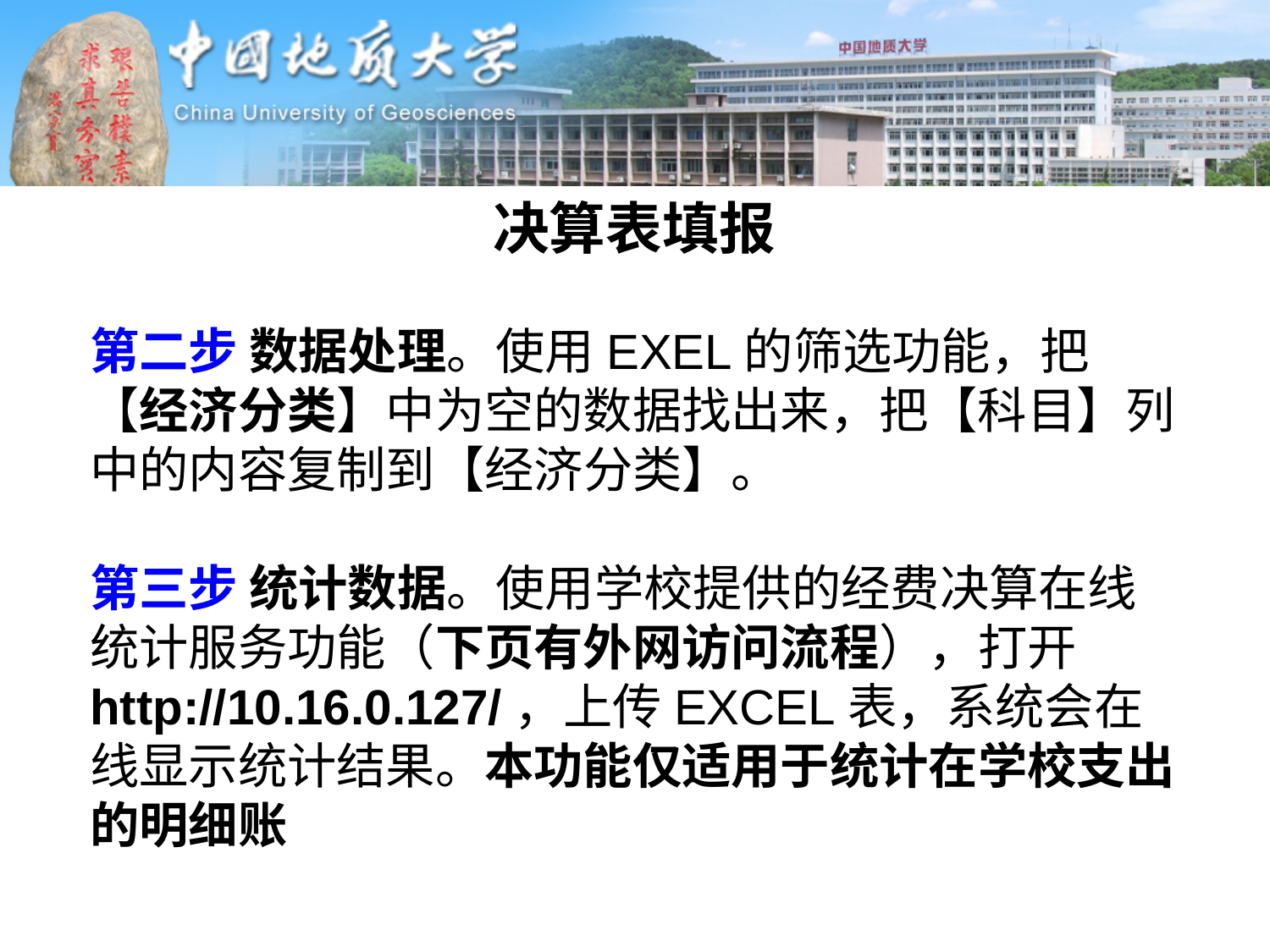

决算表填报

第二步 数据处理。使用EXEL的筛选功能，把【经济分类】中为空的数据找出来，把【科目】列中的内容复制到【经济分类】。

第三步 统计数据。使用学校提供的经费决算在线统计服务功能（下页有外网访问流程），打开http://10.16.0.127/，上传EXCEL表，系统会在线显示统计结果。本功能仅适用于统计在学校支出的明细账